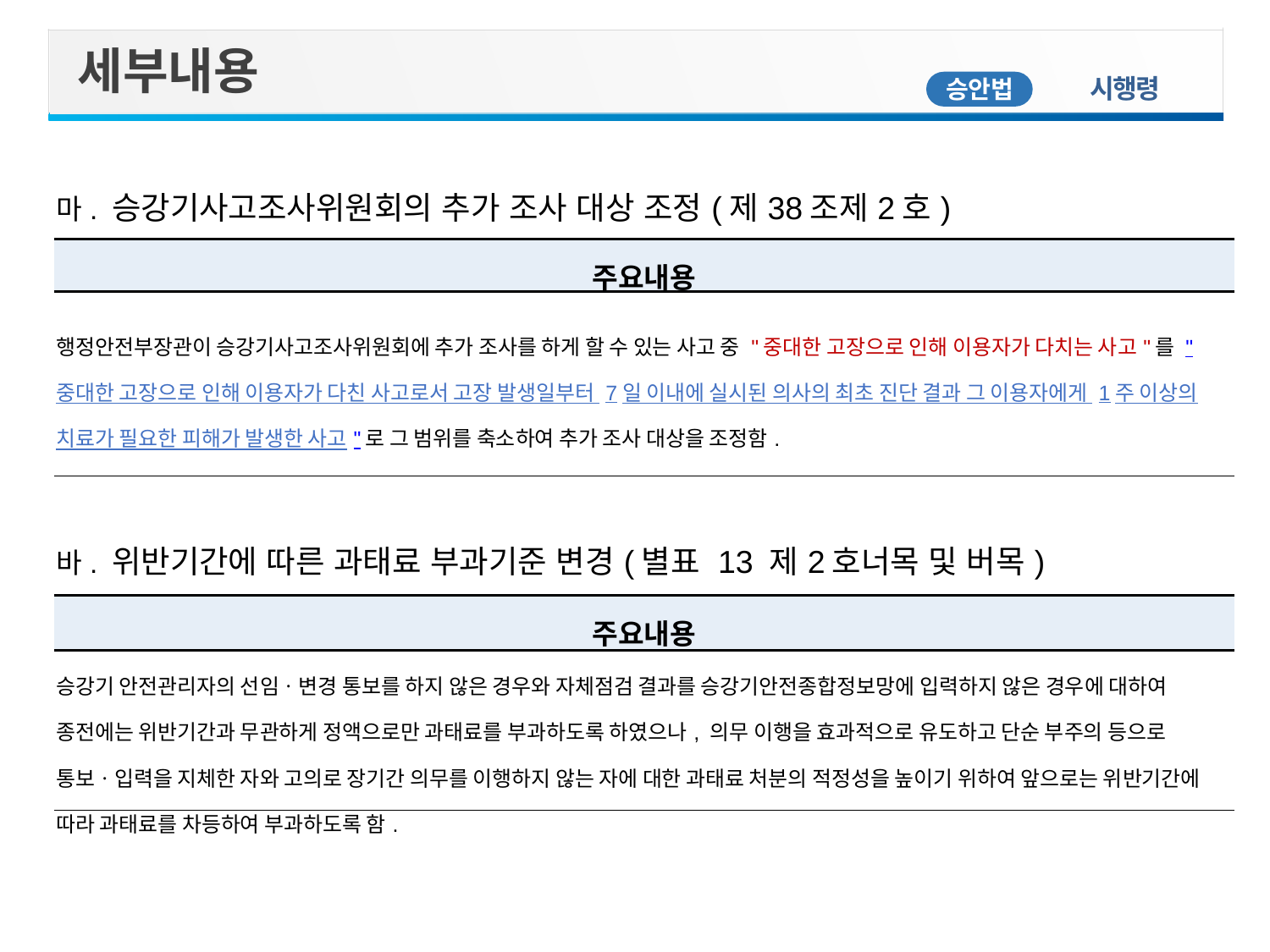

세부내용
시행령
승안법

| 마. 승강기사고조사위원회의 추가 조사 대상 조정(제38조제2호) |
| --- |
| 주요내용 |
| 행정안전부장관이 승강기사고조사위원회에 추가 조사를 하게 할 수 있는 사고 중 "중대한 고장으로 인해 이용자가 다치는 사고"를 "중대한 고장으로 인해 이용자가 다친 사고로서 고장 발생일부터 7일 이내에 실시된 의사의 최초 진단 결과 그 이용자에게 1주 이상의 치료가 필요한 피해가 발생한 사고"로 그 범위를 축소하여 추가 조사 대상을 조정함. |
| 바. 위반기간에 따른 과태료 부과기준 변경(별표 13 제2호너목 및 버목) |
| --- |
| 주요내용 |
| 승강기 안전관리자의 선임ㆍ변경 통보를 하지 않은 경우와 자체점검 결과를 승강기안전종합정보망에 입력하지 않은 경우에 대하여 종전에는 위반기간과 무관하게 정액으로만 과태료를 부과하도록 하였으나, 의무 이행을 효과적으로 유도하고 단순 부주의 등으로 통보ㆍ입력을 지체한 자와 고의로 장기간 의무를 이행하지 않는 자에 대한 과태료 처분의 적정성을 높이기 위하여 앞으로는 위반기간에 따라 과태료를 차등하여 부과하도록 함. |